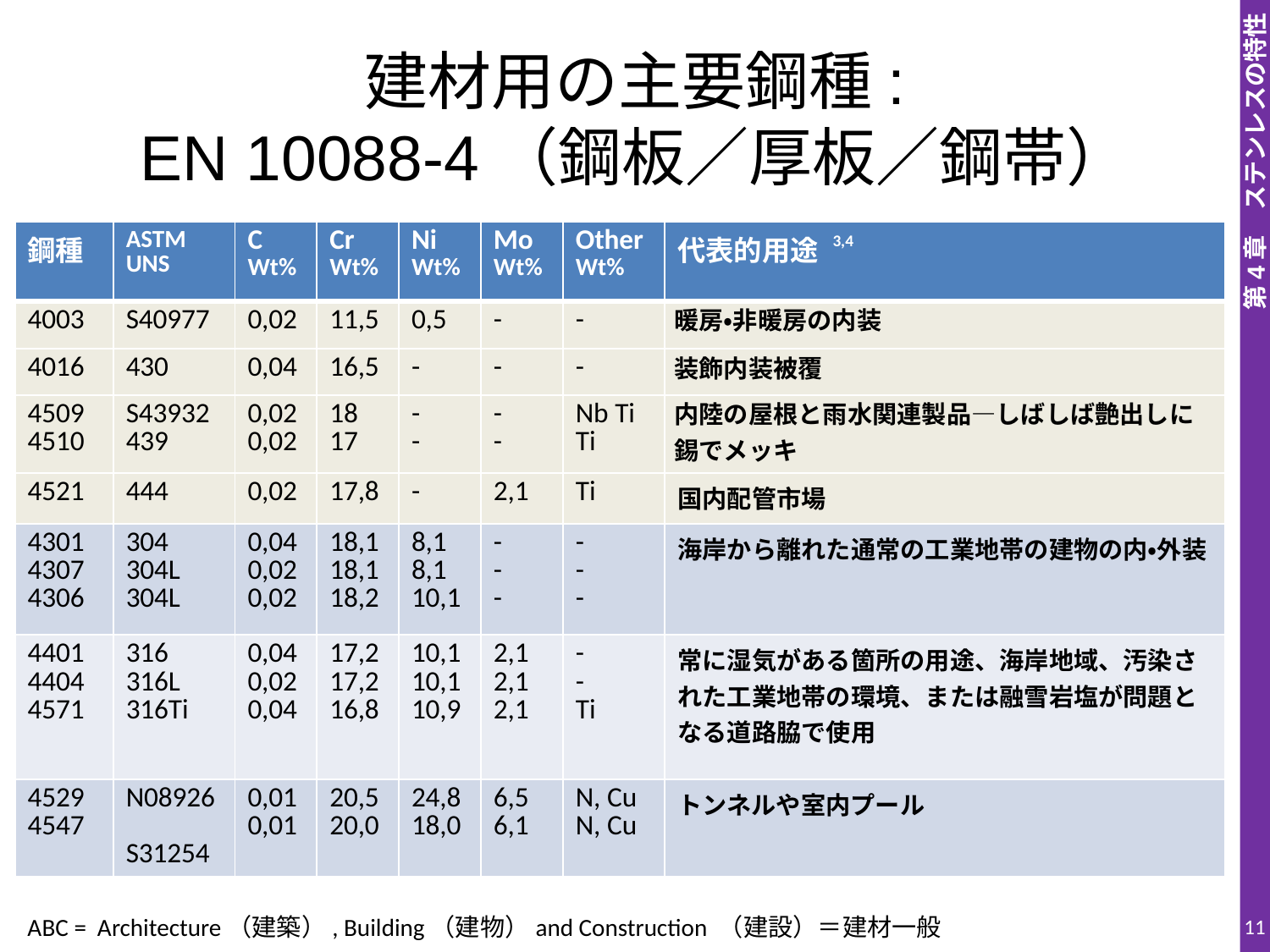

# 建材用の主要鋼種: EN 10088-4（鋼板／厚板／鋼帯）
| 鋼種 | ASTM UNS | C Wt% | Cr Wt% | Ni Wt% | Mo Wt% | Other Wt% | 代表的用途 3,4 |
| --- | --- | --- | --- | --- | --- | --- | --- |
| 4003 | S40977 | 0,02 | 11,5 | 0,5 | - | - | 暖房・非暖房の内装 |
| 4016 | 430 | 0,04 | 16,5 | - | - | - | 装飾内装被覆 |
| 4509 4510 | S43932 439 | 0,02 0,02 | 18 17 | - - | - - | Nb Ti Ti | 内陸の屋根と雨水関連製品―しばしば艶出しに錫でメッキ |
| 4521 | 444 | 0,02 | 17,8 | - | 2,1 | Ti | 国内配管市場 |
| 4301 4307 4306 | 304 304L 304L | 0,04 0,02 0,02 | 18,118,118,2 | 8,1 8,1 10,1 | - - - | - - - | 海岸から離れた通常の工業地帯の建物の内・外装 |
| 4401 4404 4571 | 316 316L 316Ti | 0,04 0,02 0,04 | 17,2 17,2 16,8 | 10,1 10,1 10,9 | 2,1 2,1 2,1 | - - Ti | 常に湿気がある箇所の用途、海岸地域、汚染された工業地帯の環境、または融雪岩塩が問題となる道路脇で使用 |
| 4529 4547 | N08926 S31254 | 0,01 0,01 | 20,5 20,0 | 24,8 18,0 | 6,5 6,1 | N, Cu N, Cu | トンネルや室内プール |
11
ABC =  Architecture（建築）, Building（建物）and Construction （建設）＝建材一般